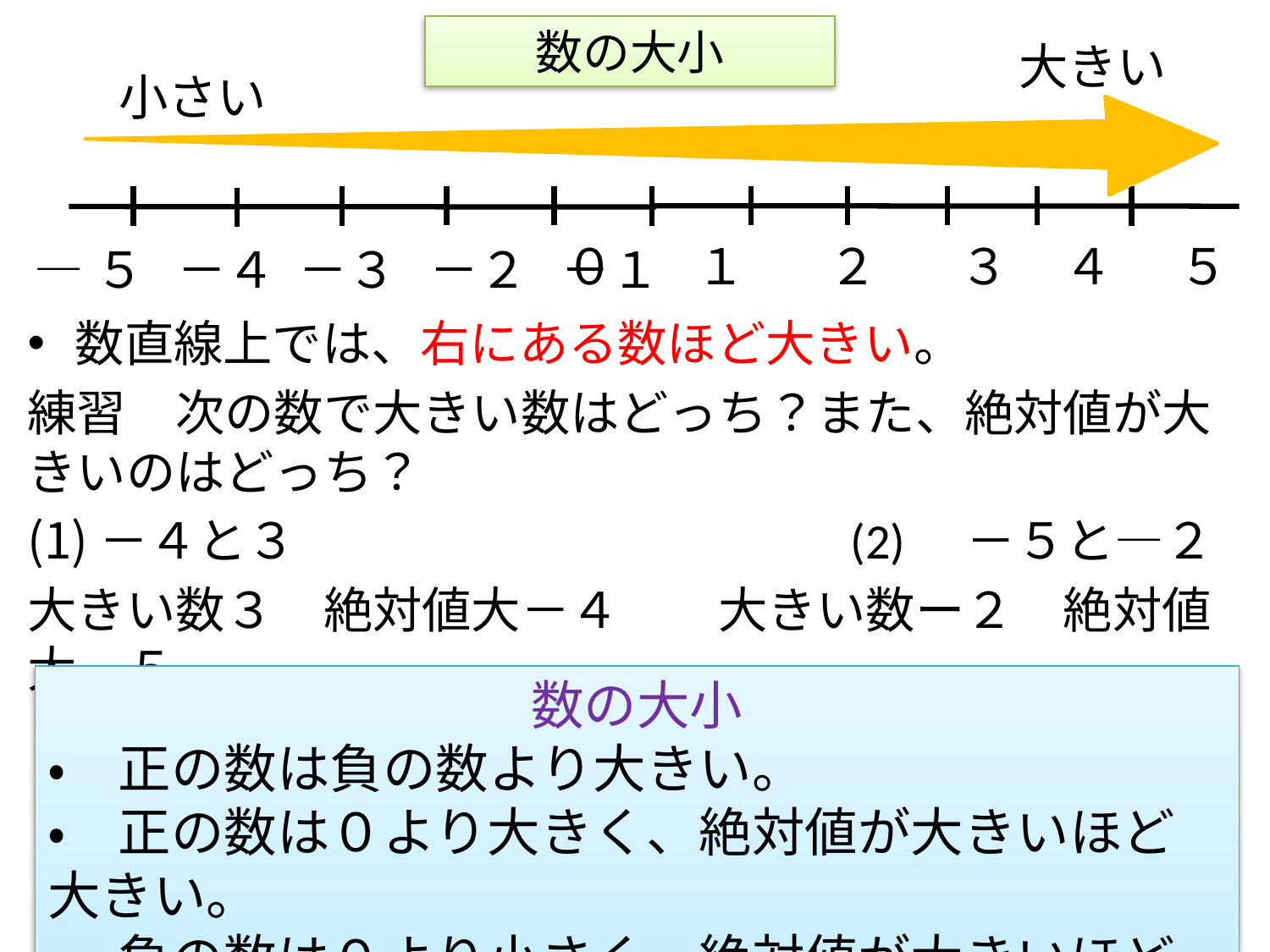

# 数の大小
大きい
小さい

０　   １ 　  ２ 　  ３     ４      ５
―５   －４  －３   －２   －１
数直線上では、右にある数ほど大きい。
練習　次の数で大きい数はどっち？また、絶対値が大きいのはどっち？
－４と３　　　　　　　　　　　(2)　－５と―２
大きい数３　絶対値大－４　　大きい数ー２　絶対値大ー５
数の大小
・　正の数は負の数より大きい。
・　正の数は０より大きく、絶対値が大きいほど大きい。
・　負の数は０より小さく、絶対値が大きいほど小さい。